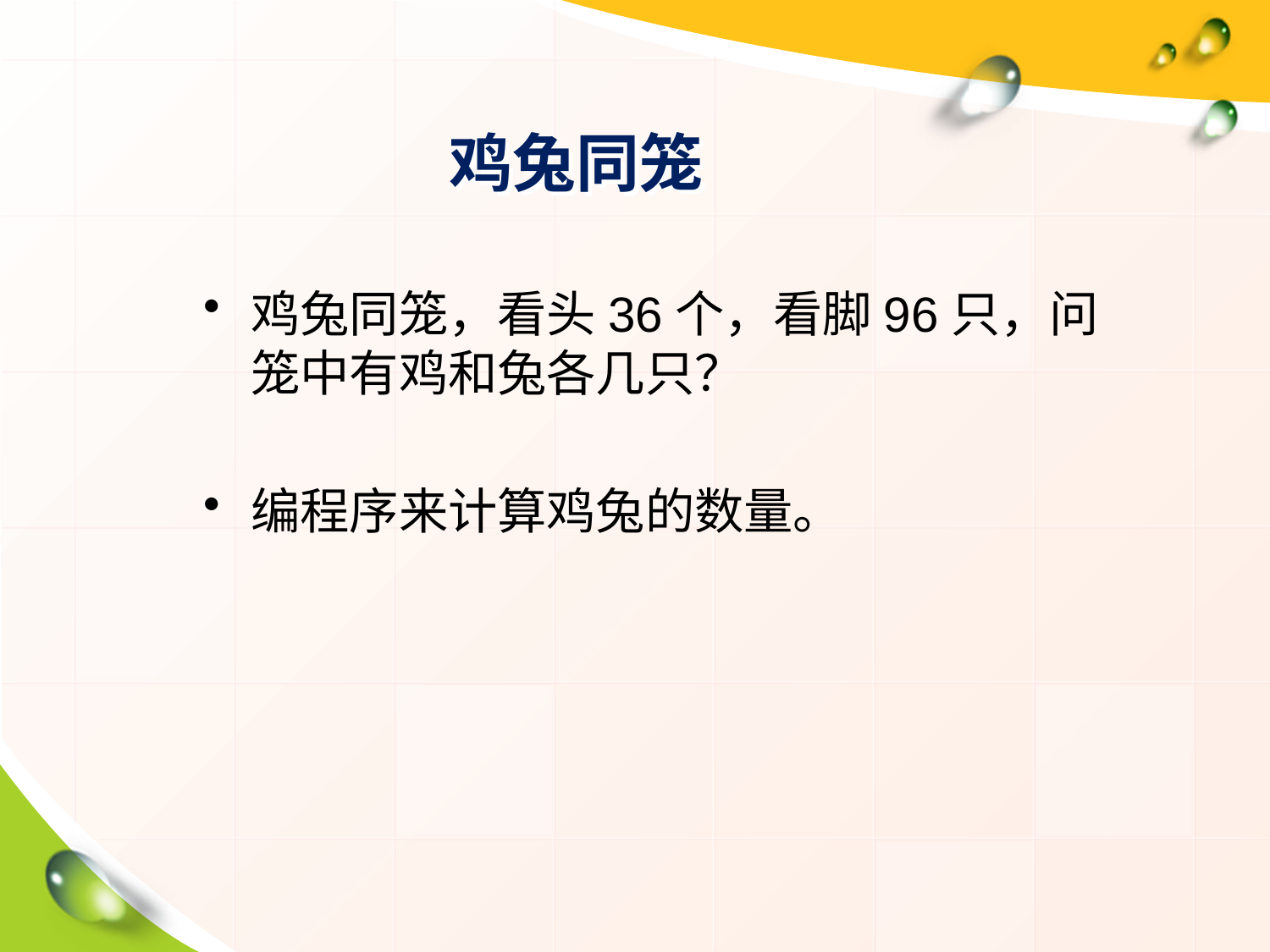

# 鸡兔同笼
鸡兔同笼，看头36个，看脚96只，问笼中有鸡和兔各几只？

编程序来计算鸡兔的数量。